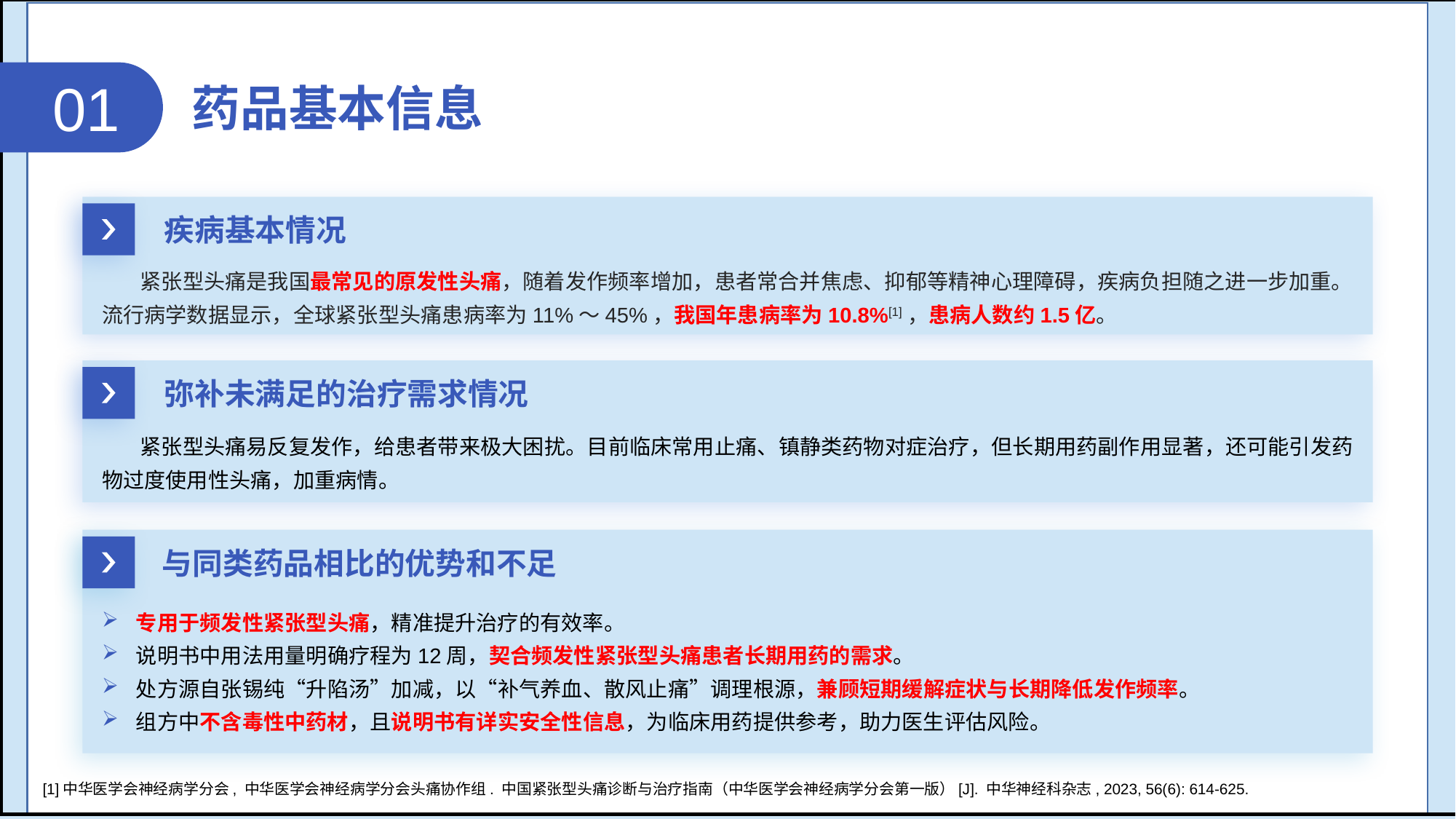

活⾎舒筋， 通脉⽌痛， 补肾健骨。⽤于轻中度膝关节炎中医辨证属筋脉淤滞证的症状改善，症见膝关节局部疼痛，活动不利，局部肿胀、压痛、痛有定处、僵硬，活动受限，⾆质暗红或有淤斑，苔薄或薄⽩，脉滑或弦。

01
药品基本信息

疾病基本情况

       紧张型头痛是我国最常见的原发性头痛，随着发作频率增加，患者常合并焦虑、抑郁等精神心理障碍，疾病负担随之进一步加重。流行病学数据显示，全球紧张型头痛患病率为11%～45%，我国年患病率为10.8%[1]，患病人数约1.5亿。

弥补未满足的治疗需求情况

       紧张型头痛易反复发作，给患者带来极大困扰。目前临床常用止痛、镇静类药物对症治疗，但长期用药副作用显著，还可能引发药物过度使用性头痛，加重病情。

与同类药品相比的优势和不足
专用于频发性紧张型头痛，精准提升治疗的有效率。
说明书中用法用量明确疗程为12周，契合频发性紧张型头痛患者长期用药的需求。
处方源自张锡纯“升陷汤”加减，以“补气养血、散风止痛”调理根源，兼顾短期缓解症状与长期降低发作频率。
组方中不含毒性中药材，且说明书有详实安全性信息，为临床用药提供参考，助力医生评估风险。
[1]中华医学会神经病学分会, 中华医学会神经病学分会头痛协作组. 中国紧张型头痛诊断与治疗指南（中华医学会神经病学分会第一版）[J]. 中华神经科杂志, 2023, 56(6): 614-625.